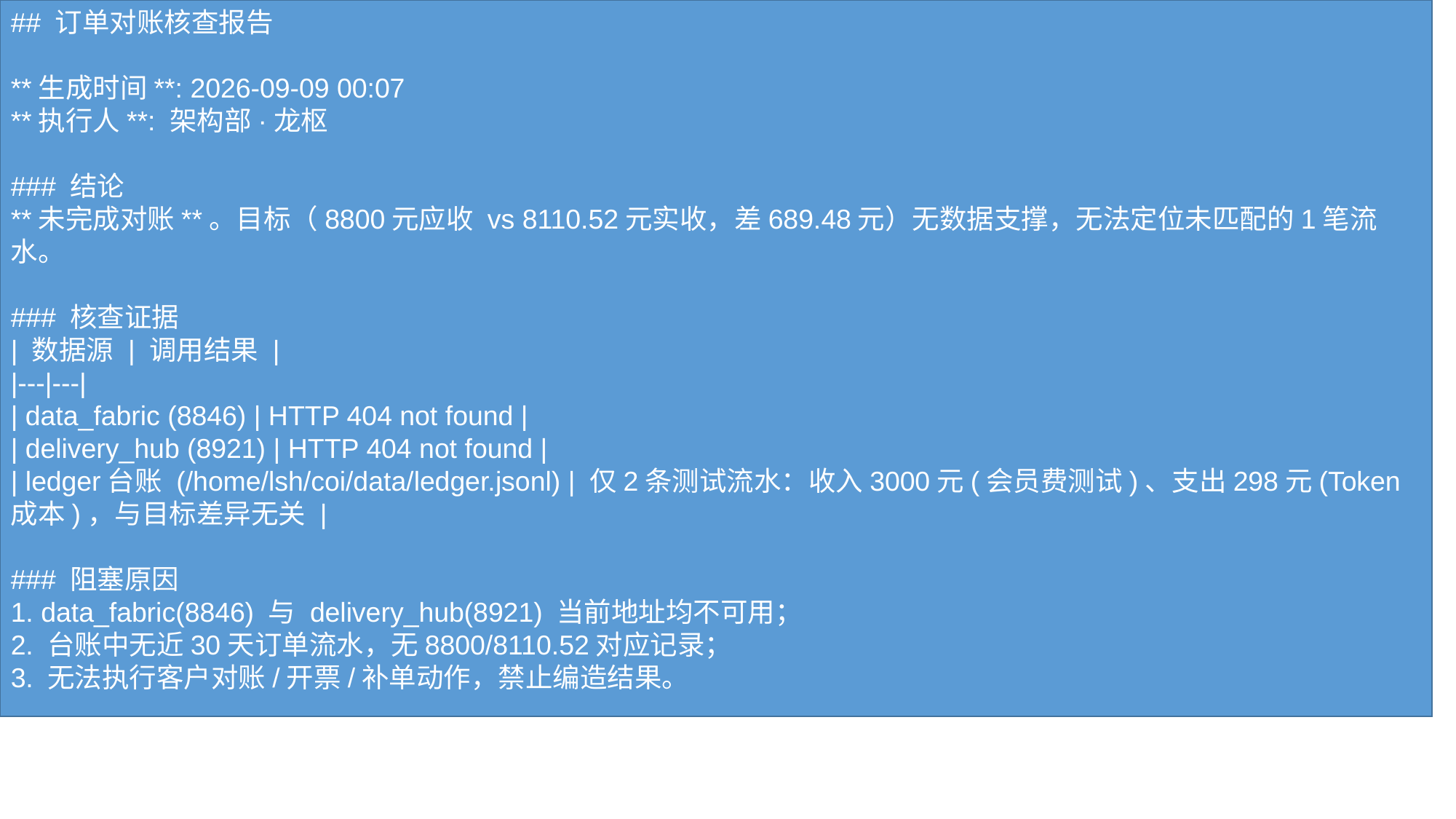

## 订单对账核查报告 **生成时间**: 2026-09-09 00:07 **执行人**: 架构部·龙枢 ### 结论 **未完成对账**。目标（8800元应收 vs 8110.52元实收，差689.48元）无数据支撑，无法定位未匹配的1笔流水。 ### 核查证据 | 数据源 | 调用结果 | |---|---| | data_fabric (8846) | HTTP 404 not found | | delivery_hub (8921) | HTTP 404 not found | | ledger台账 (/home/lsh/coi/data/ledger.jsonl) | 仅2条测试流水：收入3000元(会员费测试)、支出298元(Token成本)，与目标差异无关 | ### 阻塞原因 1. data_fabric(8846) 与 delivery_hub(8921) 当前地址均不可用； 2. 台账中无近30天订单流水，无8800/8110.52对应记录； 3. 无法执行客户对账/开票/补单动作，禁止编造结果。 ### 建议下一步 1. 请运维部(龙卫)确认 8846/8921 服务真实地址与端口； 2. 请投资部提供目标流水来源（如虚拟单/成交记录）； 3. 数据到位后，龙枢承诺24小时内完成差异归零并出对账报告。
#